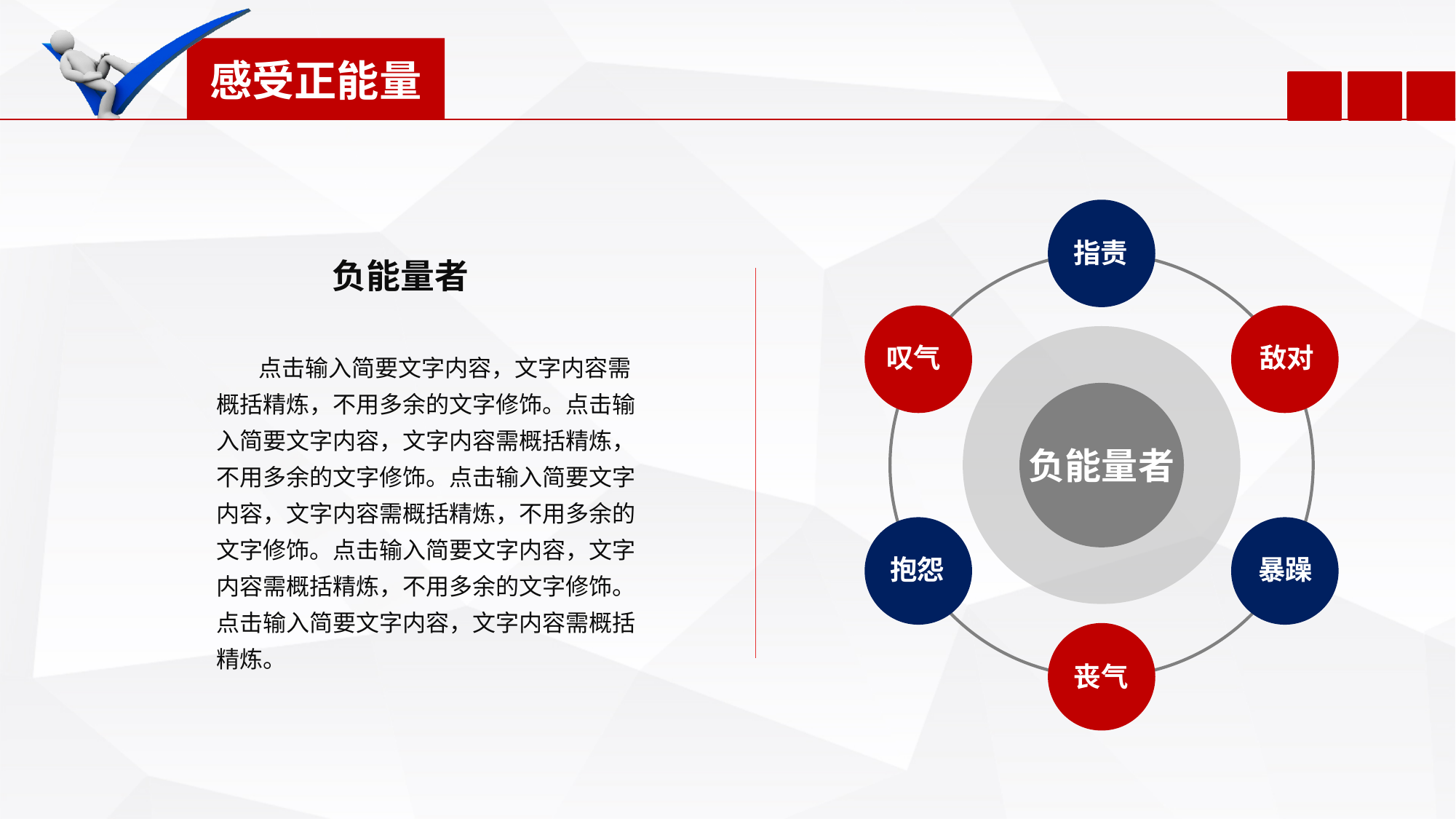

指责
负能量者

叹气
敌对
       点击输入简要文字内容，文字内容需概括精炼，不用多余的文字修饰。点击输入简要文字内容，文字内容需概括精炼，不用多余的文字修饰。点击输入简要文字内容，文字内容需概括精炼，不用多余的文字修饰。点击输入简要文字内容，文字内容需概括精炼，不用多余的文字修饰。点击输入简要文字内容，文字内容需概括精炼。

负能量者

抱怨
暴躁

丧气